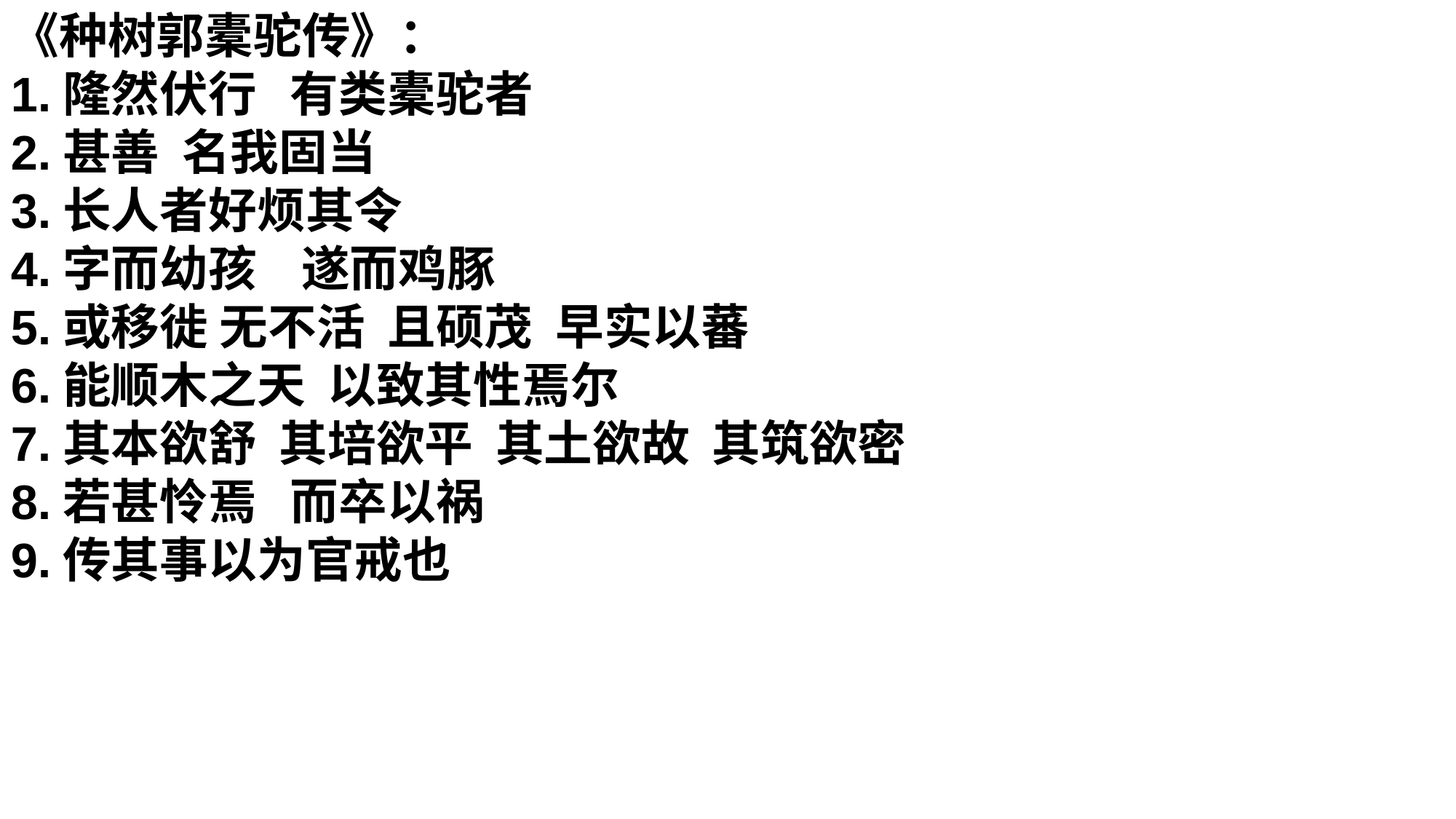

《种树郭橐驼传》：
1.隆然伏行   有类橐驼者
2.甚善  名我固当
3.长人者好烦其令
4.字而幼孩    遂而鸡豚
5.或移徙 无不活  且硕茂  早实以蕃
6.能顺木之天  以致其性焉尔
7.其本欲舒  其培欲平  其土欲故  其筑欲密
8.若甚怜焉   而卒以祸
9.传其事以为官戒也